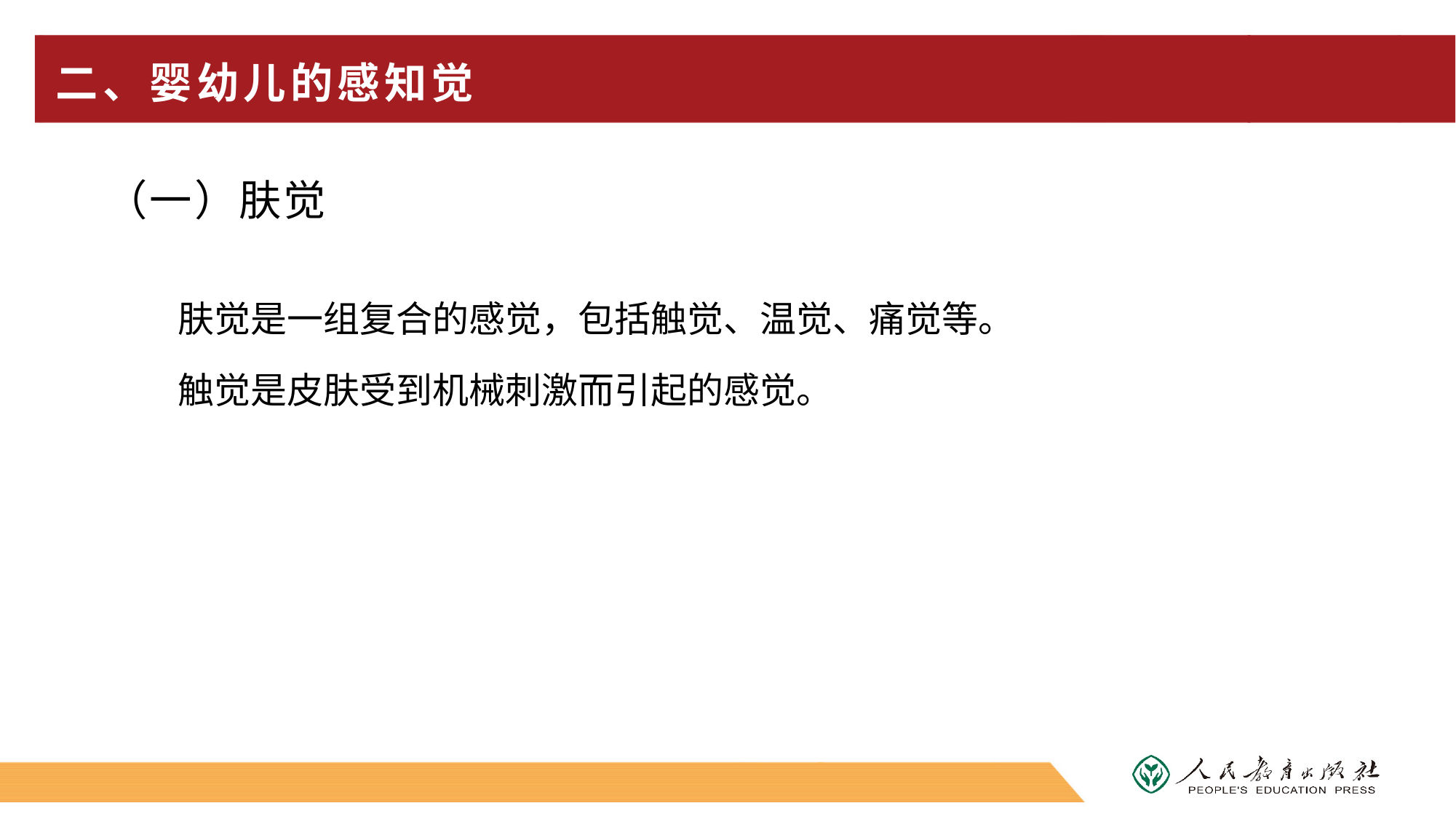

# 二、婴幼儿的感知觉
（一）肤觉
肤觉是一组复合的感觉，包括触觉、温觉、痛觉等。
触觉是皮肤受到机械刺激而引起的感觉。